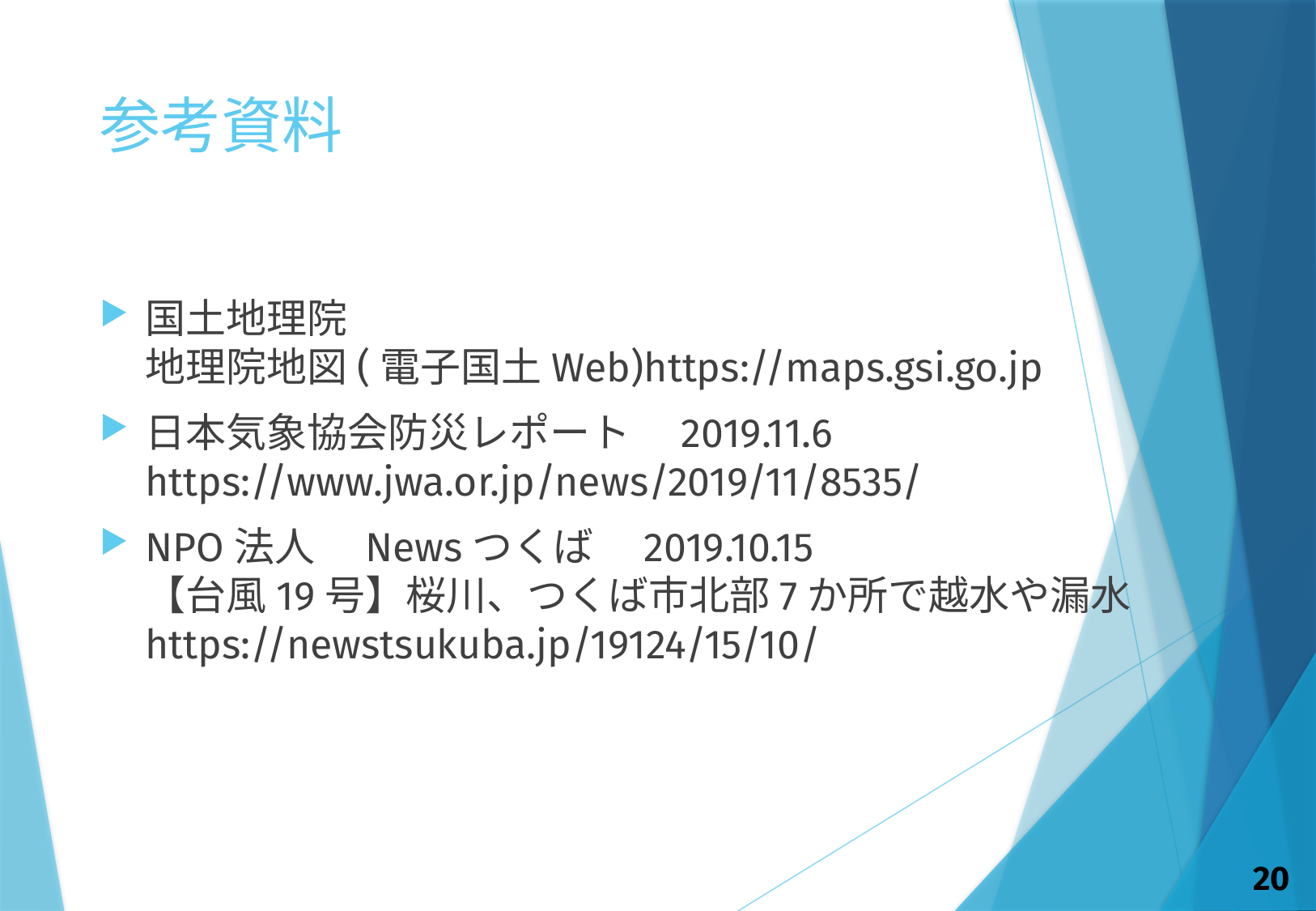

# 参考資料
国土地理院 地理院地図(電子国土Web)https://maps.gsi.go.jp
日本気象協会防災レポート　2019.11.6
https://www.jwa.or.jp/news/2019/11/8535/
NPO法人　Newsつくば　2019.10.15
【台風19号】桜川、つくば市北部7か所で越水や漏水
https://newstsukuba.jp/19124/15/10/

20